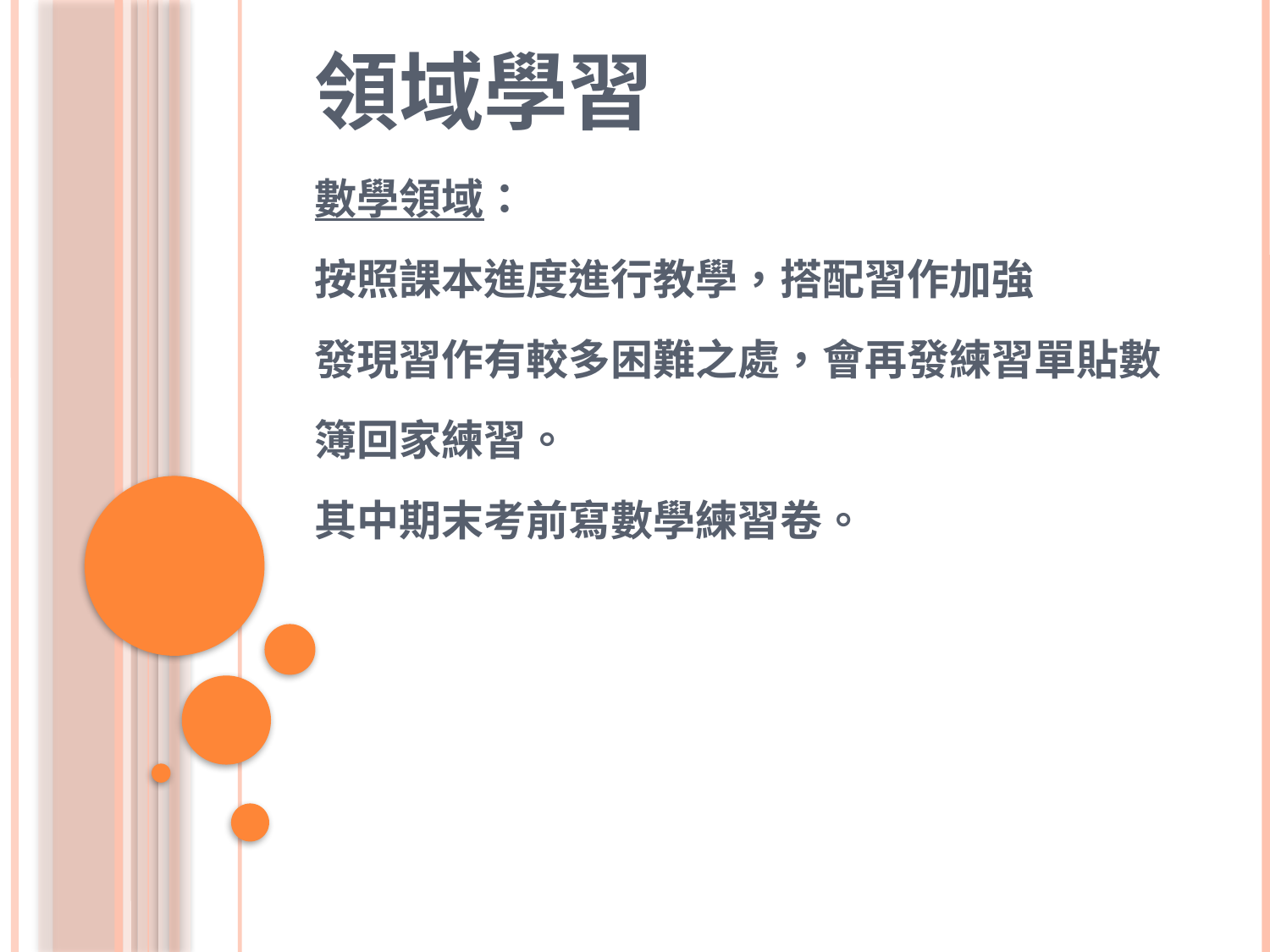

# 領域學習
數學領域：
按照課本進度進行教學，搭配習作加強
發現習作有較多困難之處，會再發練習單貼數
簿回家練習。
其中期末考前寫數學練習卷。